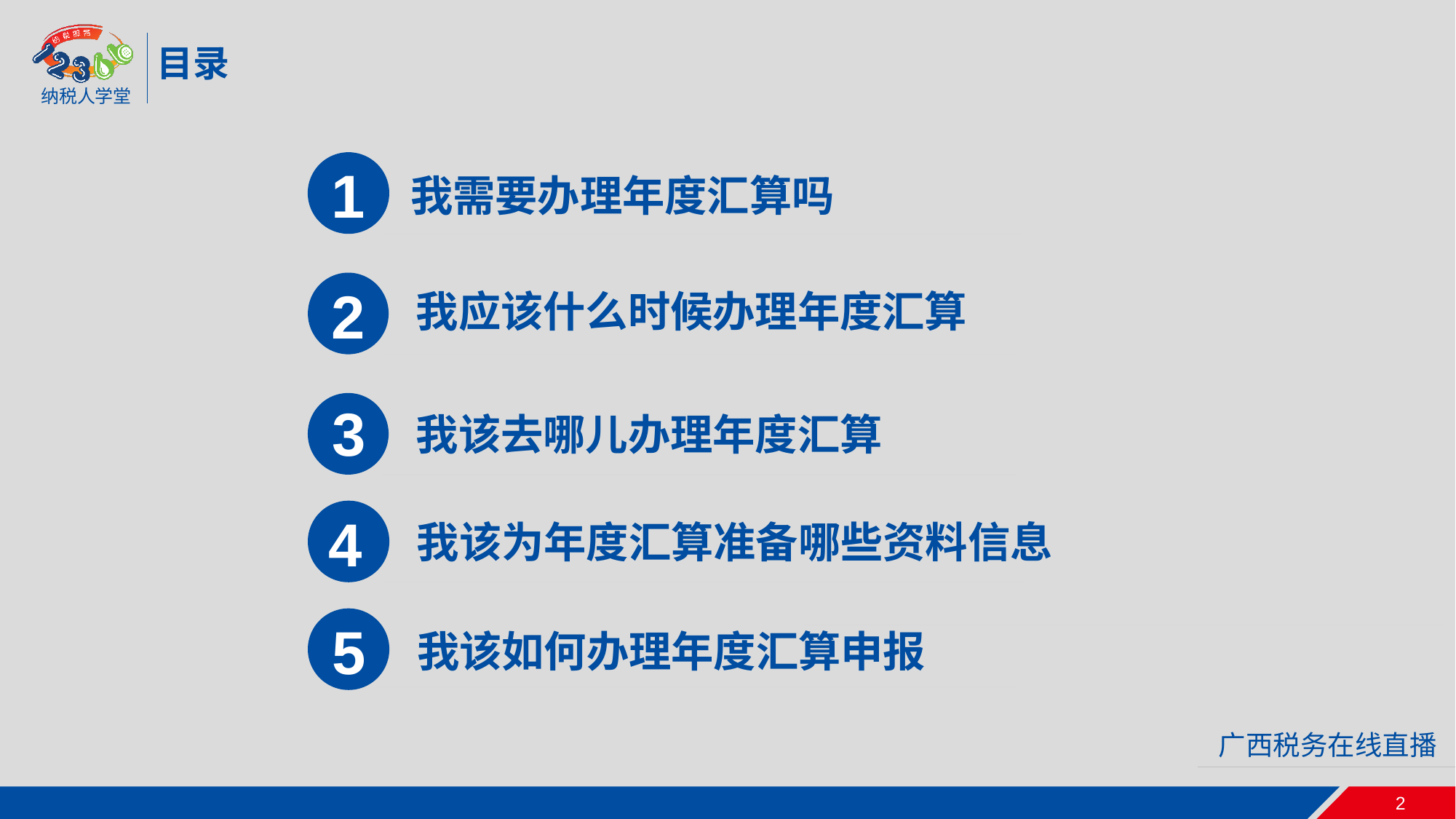

目录

1
我需要办理年度汇算吗

2
我应该什么时候办理年度汇算

3

我该去哪儿办理年度汇算
4

我该为年度汇算准备哪些资料信息

5
我该如何办理年度汇算申报